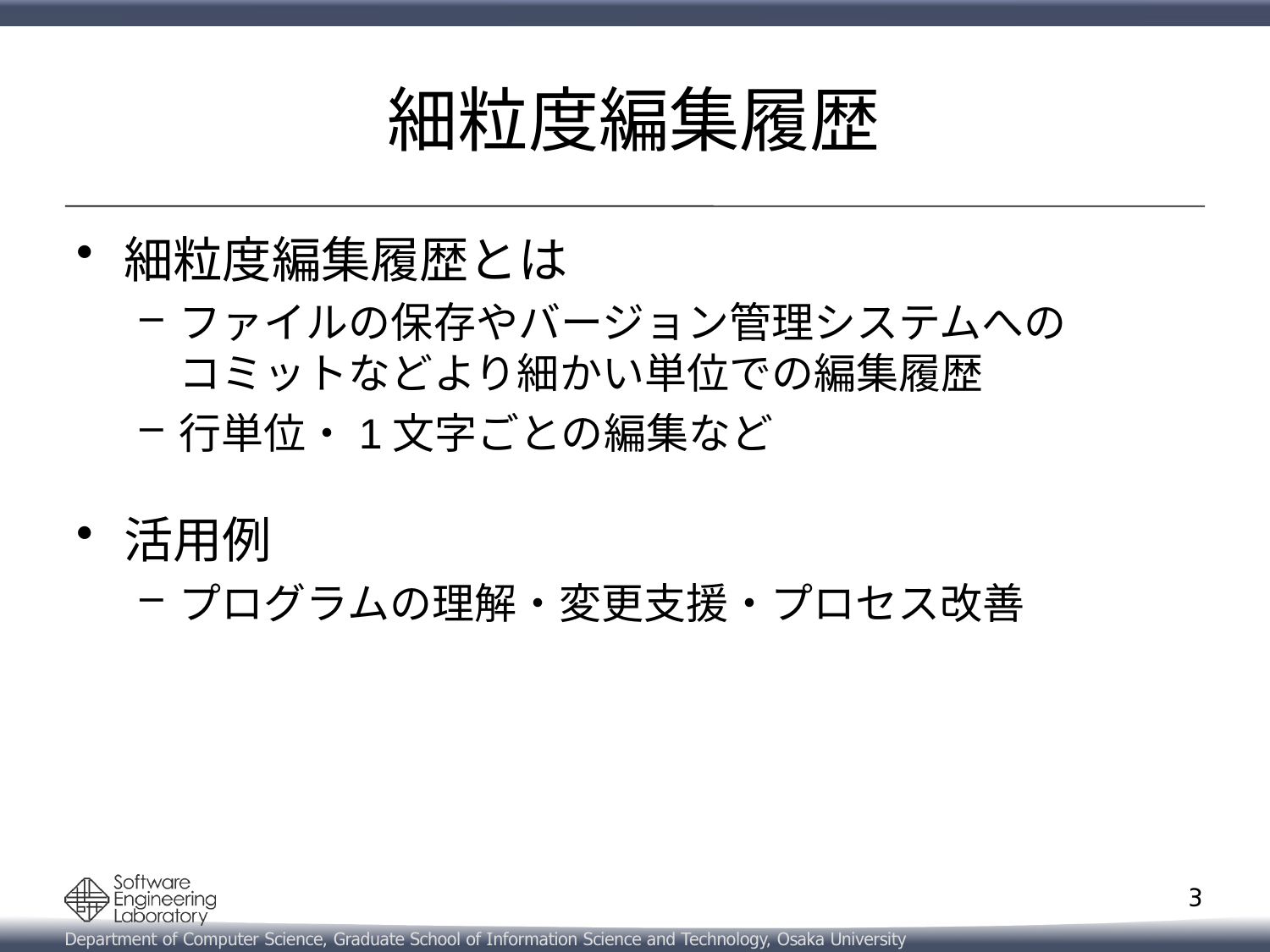

# 細粒度編集履歴
細粒度編集履歴とは
ファイルの保存やバージョン管理システムへの
コミットなどより細かい単位での編集履歴
行単位・1文字ごとの編集など

活用例
プログラムの理解・変更支援・プロセス改善
3